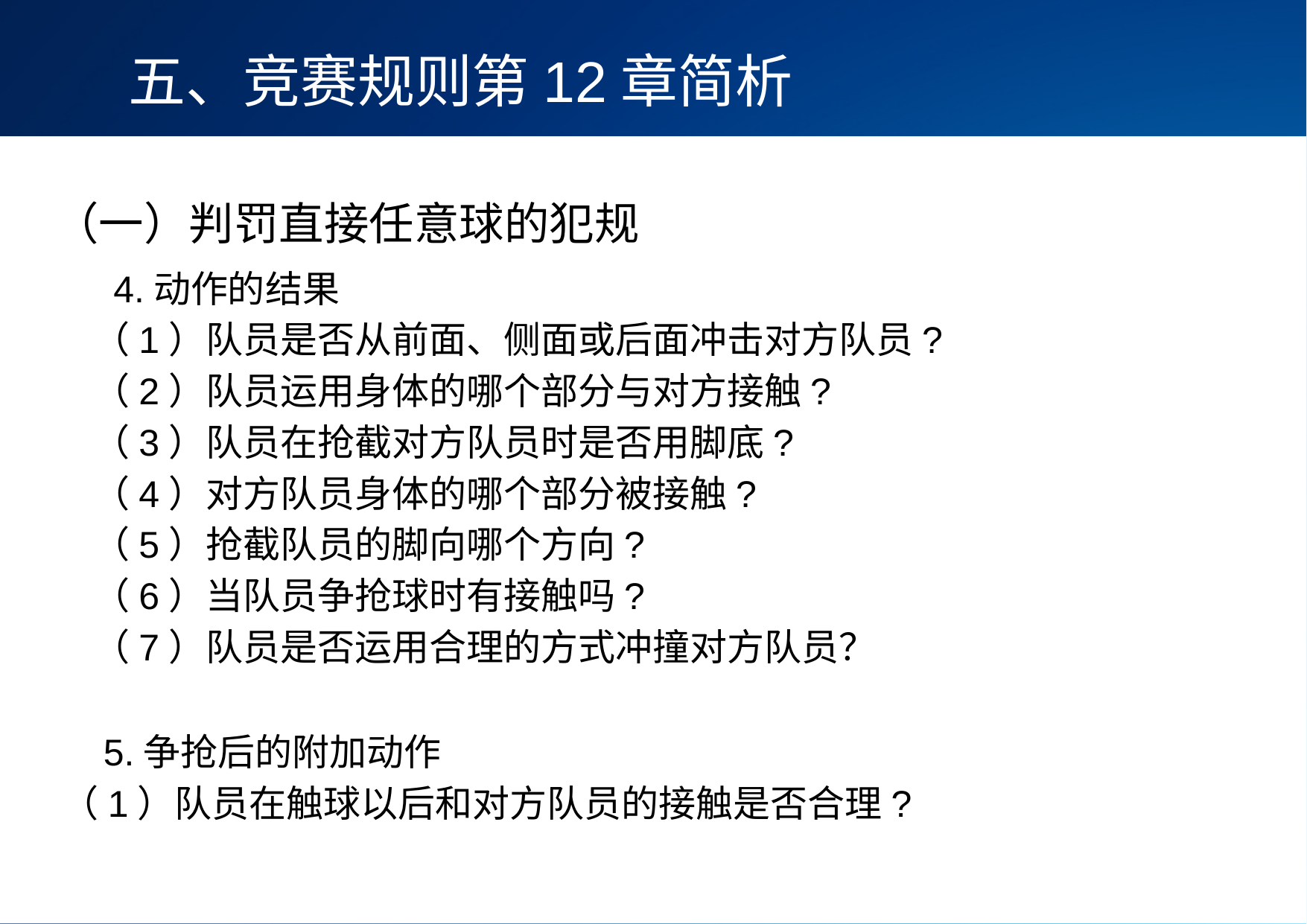

五、竞赛规则第12章简析

（一）判罚直接任意球的犯规
  4.动作的结果
（1）队员是否从前面、侧面或后面冲击对方队员?
（2）队员运用身体的哪个部分与对方接触?
（3）队员在抢截对方队员时是否用脚底?
（4）对方队员身体的哪个部分被接触?
（5）抢截队员的脚向哪个方向?
（6）当队员争抢球时有接触吗?
（7）队员是否运用合理的方式冲撞对方队员？
    5.争抢后的附加动作
（1）队员在触球以后和对方队员的接触是否合理?